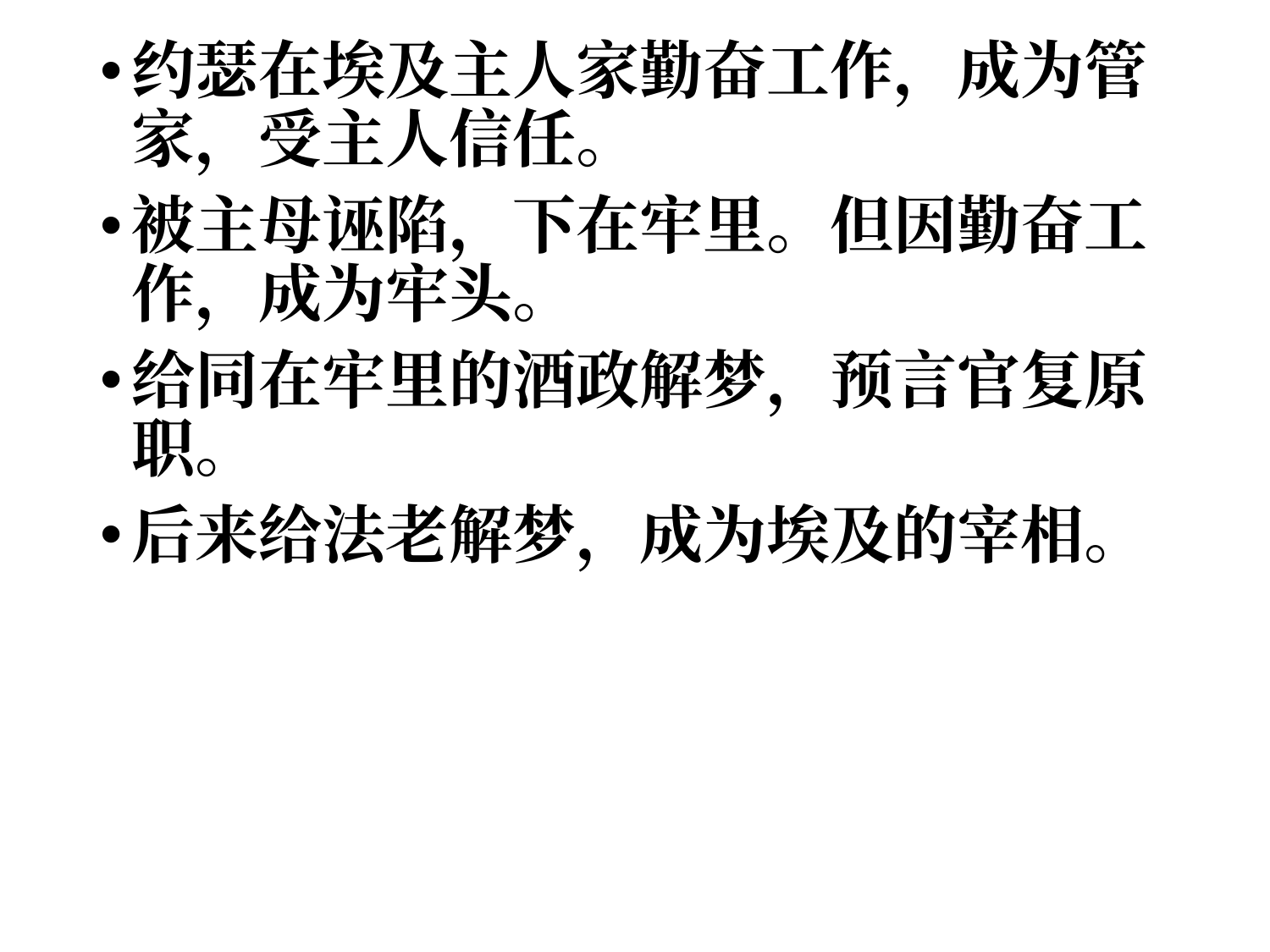

约瑟在埃及主人家勤奋工作，成为管家，受主人信任。
被主母诬陷，下在牢里。但因勤奋工作，成为牢头。
给同在牢里的酒政解梦，预言官复原职。
后来给法老解梦，成为埃及的宰相。